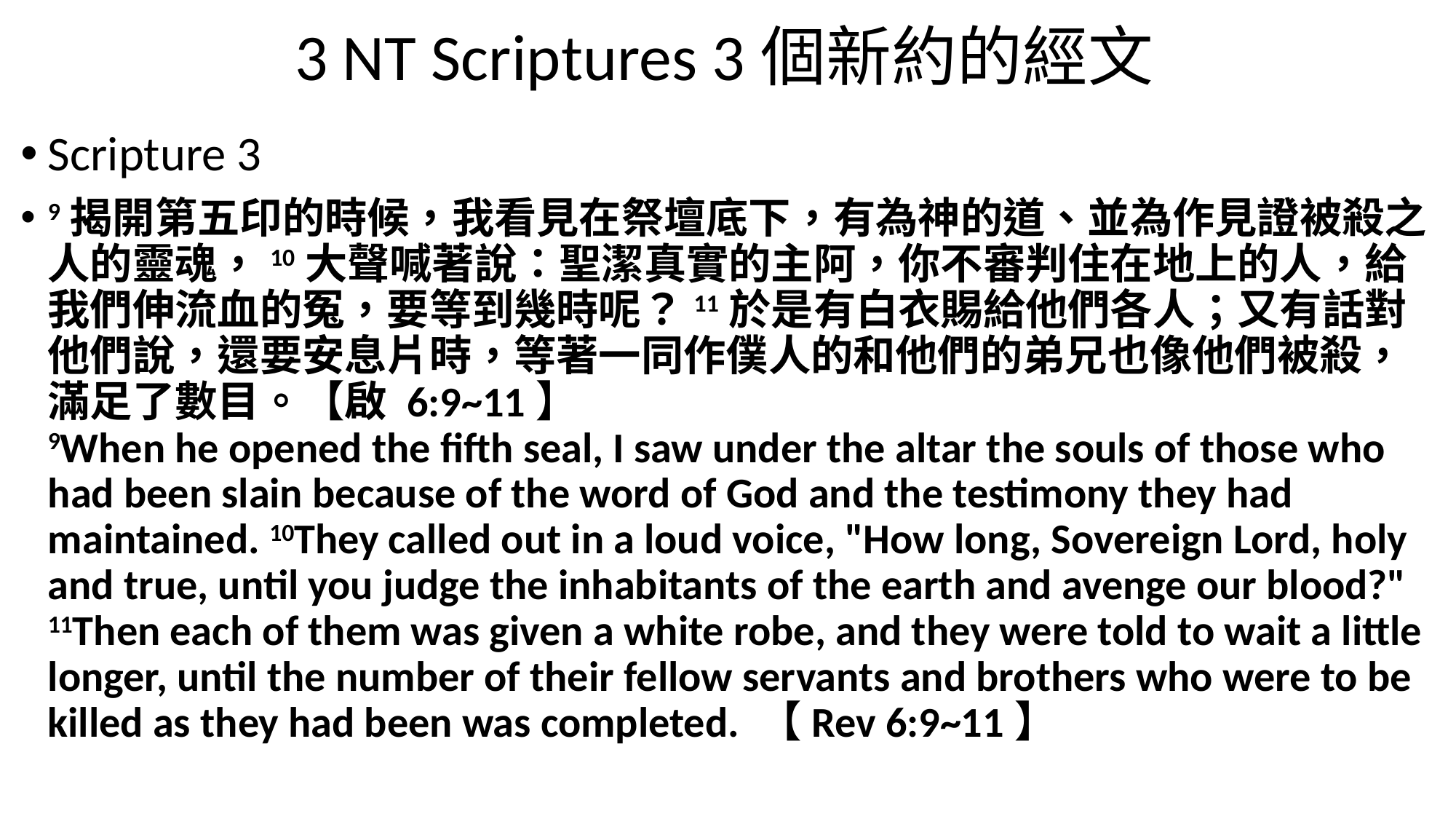

# 3 NT Scriptures 3個新約的經文
Scripture 3
9揭開第五印的時候，我看見在祭壇底下，有為神的道、並為作見證被殺之人的靈魂，10大聲喊著說：聖潔真實的主阿，你不審判住在地上的人，給我們伸流血的冤，要等到幾時呢？11於是有白衣賜給他們各人；又有話對他們說，還要安息片時，等著一同作僕人的和他們的弟兄也像他們被殺，滿足了數目。【啟 6:9~11】
9When he opened the fifth seal, I saw under the altar the souls of those who had been slain because of the word of God and the testimony they had maintained. 10They called out in a loud voice, "How long, Sovereign Lord, holy and true, until you judge the inhabitants of the earth and avenge our blood?" 11Then each of them was given a white robe, and they were told to wait a little longer, until the number of their fellow servants and brothers who were to be killed as they had been was completed. 【Rev 6:9~11】